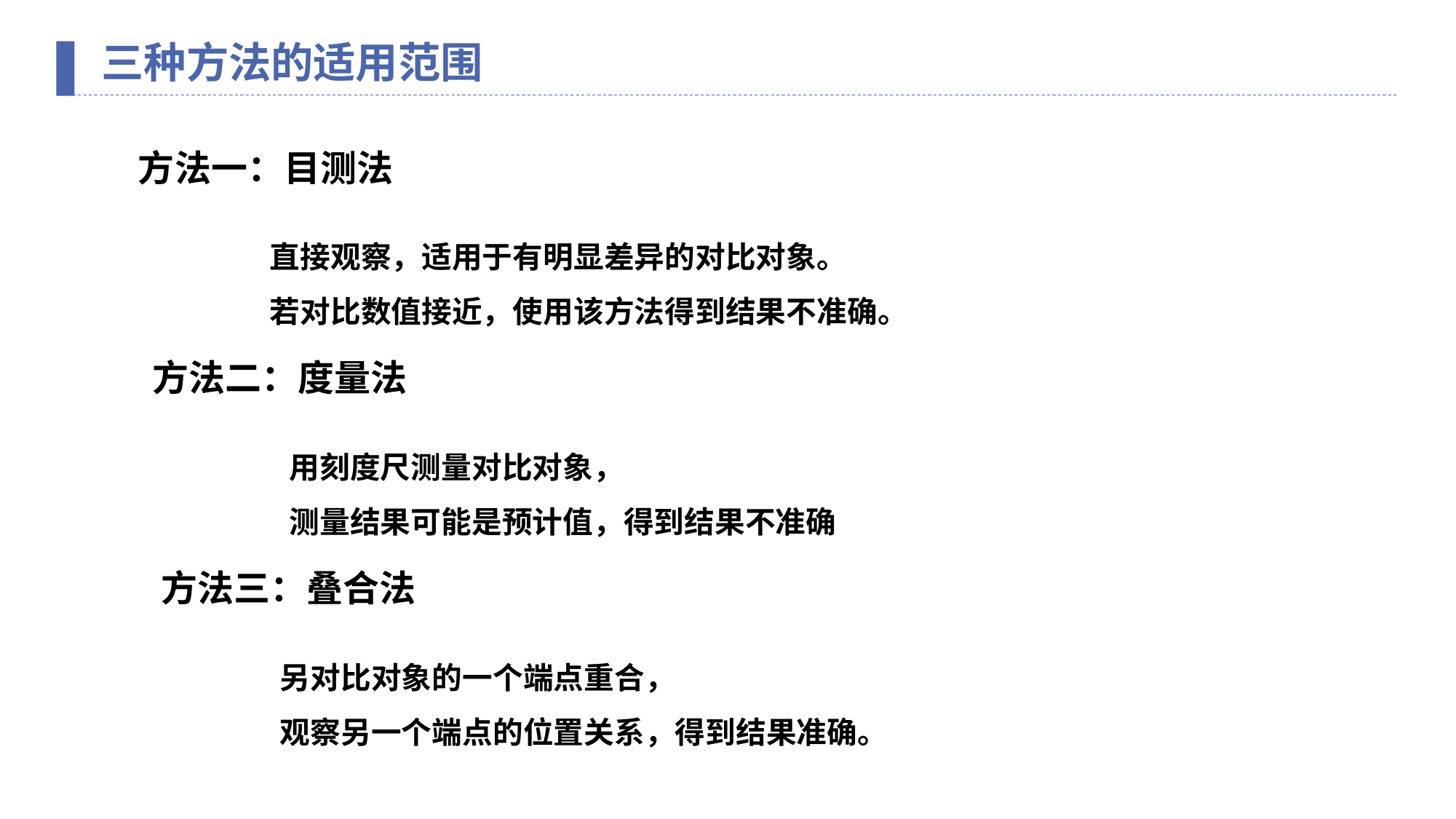

三种方法的适用范围
方法一：目测法
直接观察，适用于有明显差异的对比对象。
若对比数值接近，使用该方法得到结果不准确。
方法二：度量法
用刻度尺测量对比对象，
测量结果可能是预计值，得到结果不准确
方法三：叠合法
另对比对象的一个端点重合，
观察另一个端点的位置关系，得到结果准确。